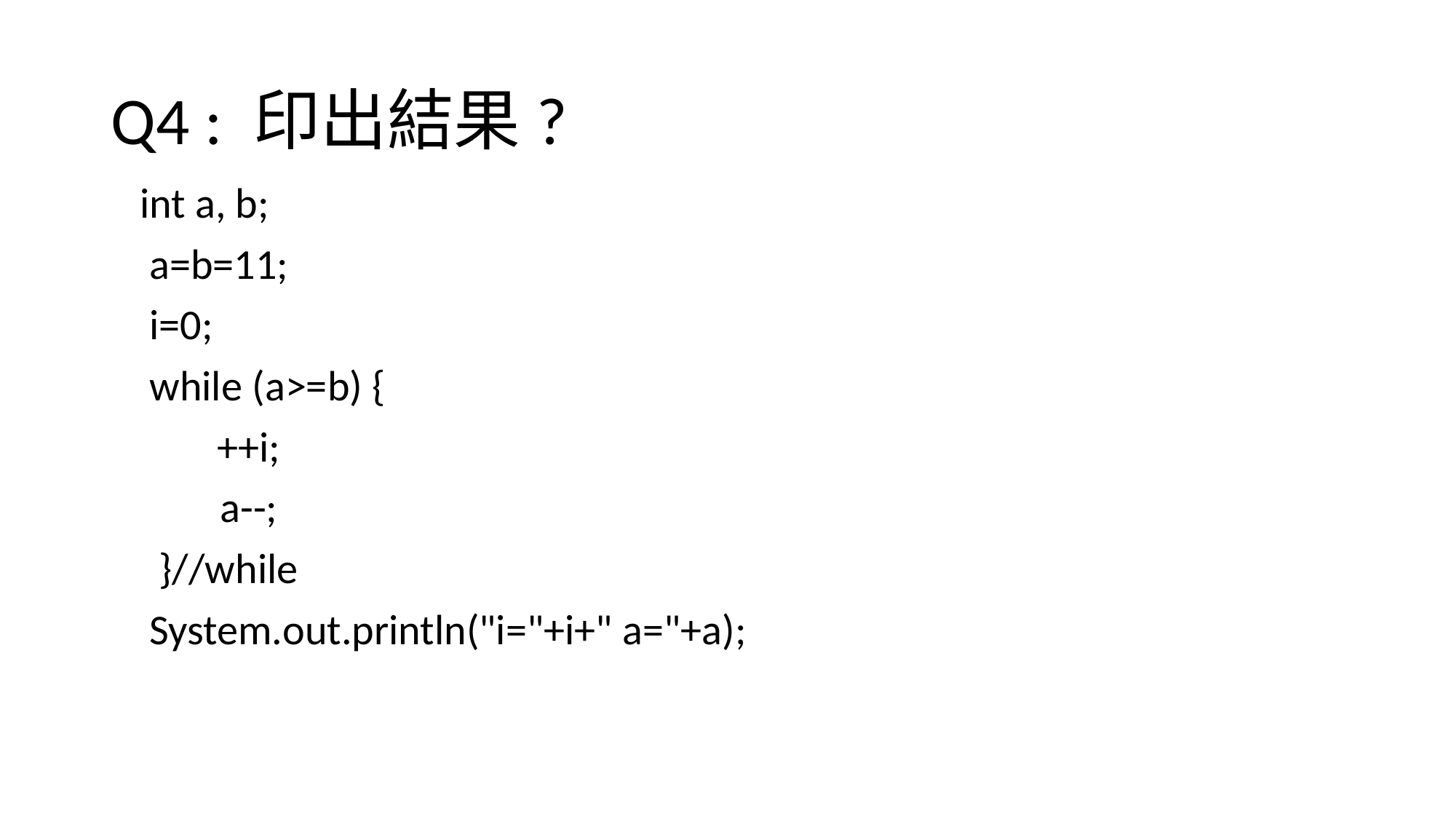

# Q4 : 印出結果?
   int a, b;
    a=b=11;
    i=0;
    while (a>=b) {
           ++i;
	a--;
     }//while
    System.out.println("i="+i+" a="+a);